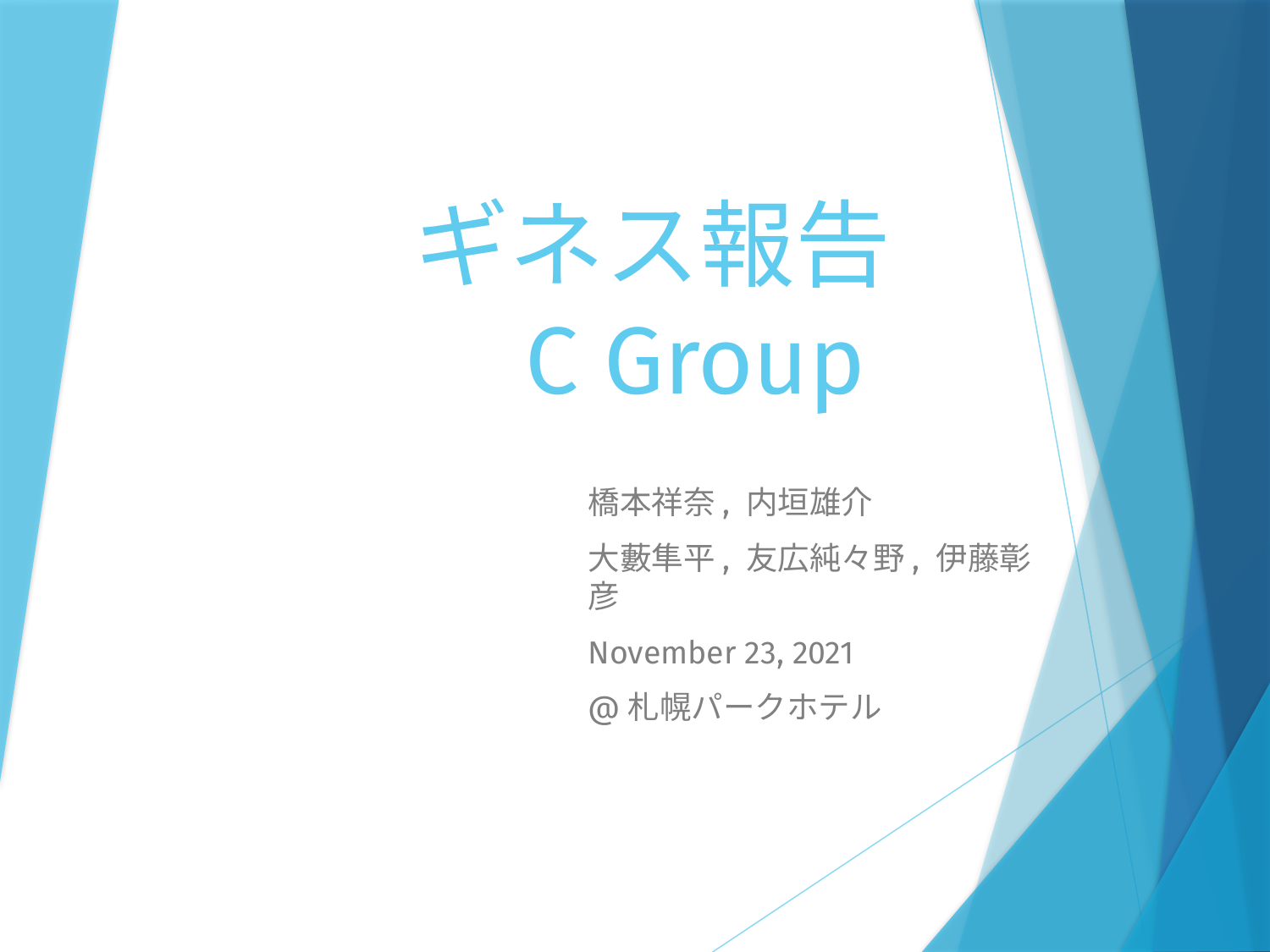

# ギネス報告 C Group
橋本祥奈, 内垣雄介
大藪隼平, 友広純々野, 伊藤彰彦
November 23, 2021
@札幌パークホテル